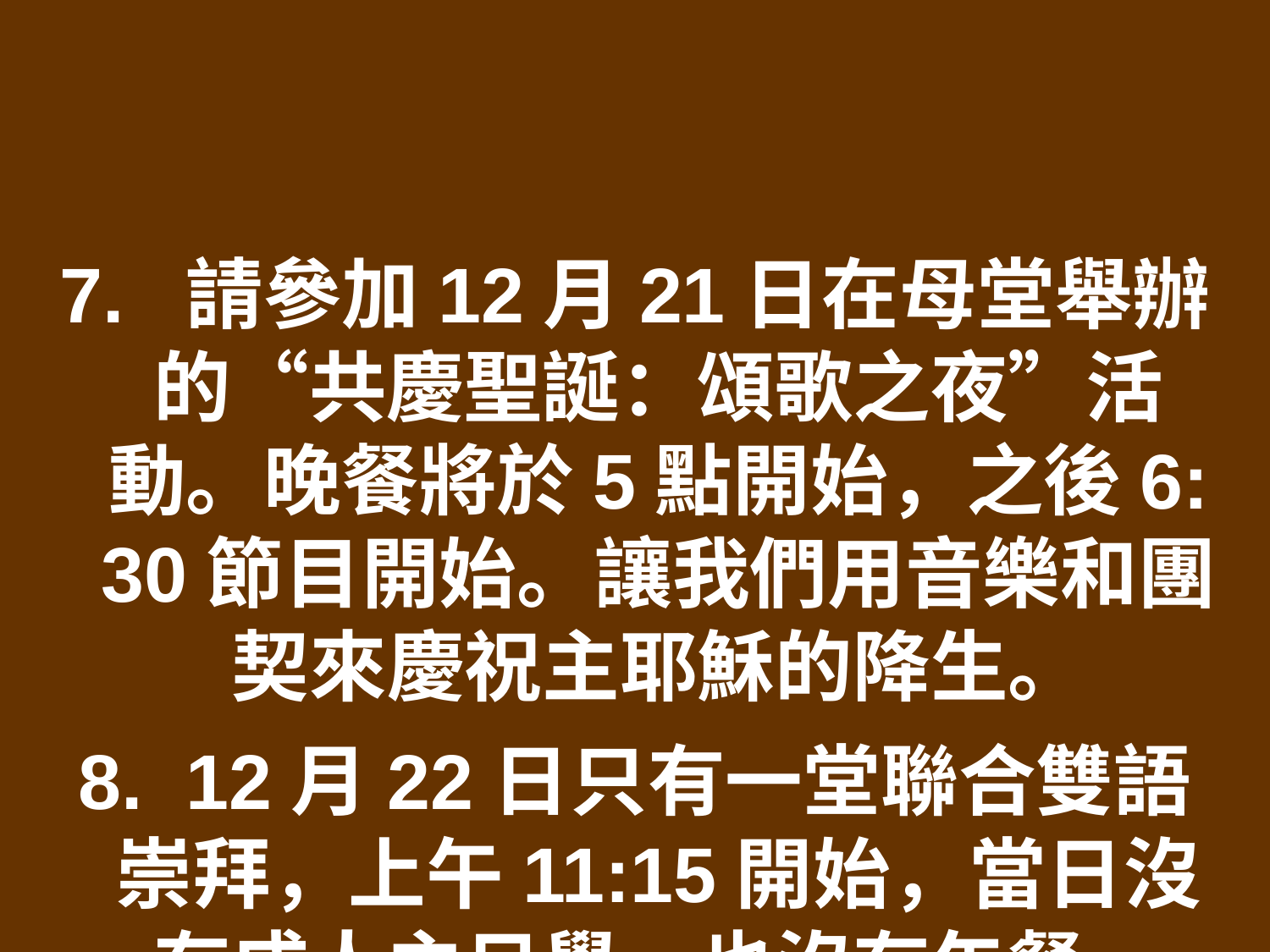

7.  請參加12月21日在母堂舉辦的“共慶聖誕：頌歌之夜”活動。晚餐將於5點開始，之後6: 30節目開始。讓我們用音樂和團契來慶祝主耶穌的降生。
8.  12月22日只有一堂聯合雙語崇拜，上午11:15開始，當日沒有成人主日學，也沒有午餐。